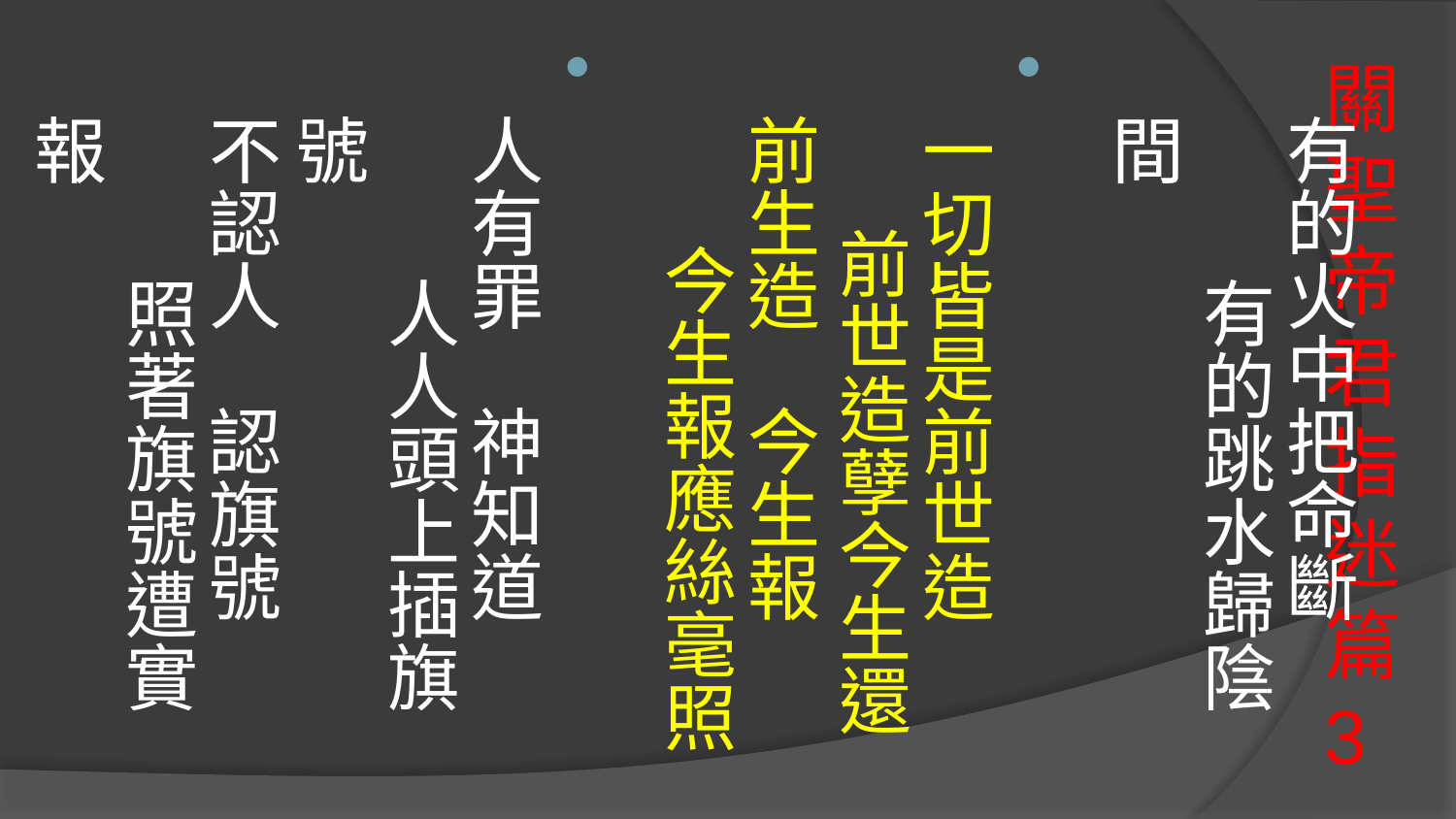

有的撞著炮子死　           有的刀下染黃泉　
有的火中把命斷　               有的跳水歸陰間
一切皆是前世造　            前世造孽今生還
前生造　今生報　             今生報應絲毫照
人有罪　神知道　               人人頭上插旗號　
不認人　認旗號　               照著旗號遭實報
# 關聖帝君指迷篇3